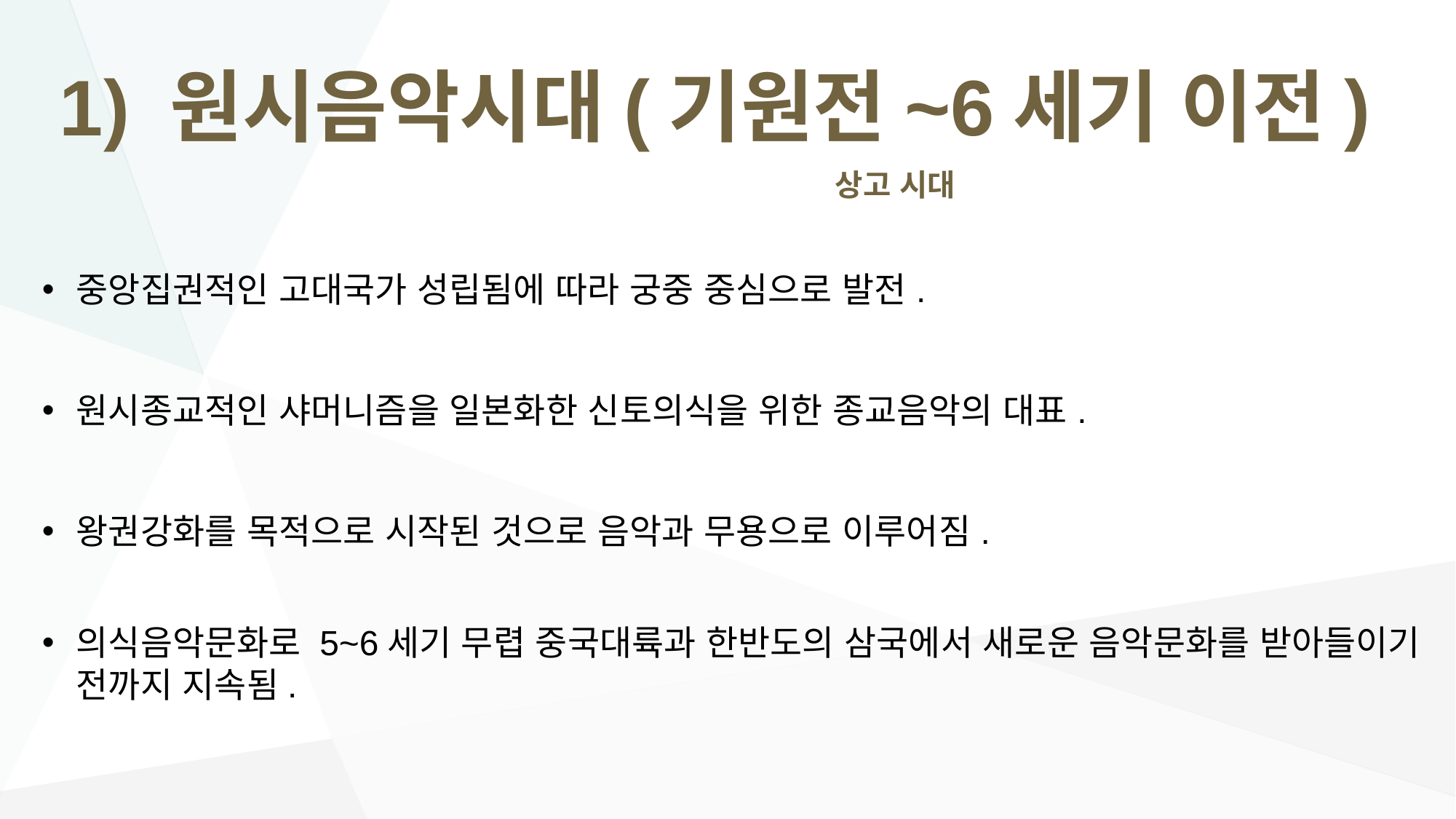

1) 원시음악시대(기원전~6세기 이전)
상고 시대
중앙집권적인 고대국가 성립됨에 따라 궁중 중심으로 발전.
원시종교적인 샤머니즘을 일본화한 신토의식을 위한 종교음악의 대표.
왕권강화를 목적으로 시작된 것으로 음악과 무용으로 이루어짐.
의식음악문화로 5~6세기 무렵 중국대륙과 한반도의 삼국에서 새로운 음악문화를 받아들이기 전까지 지속됨.